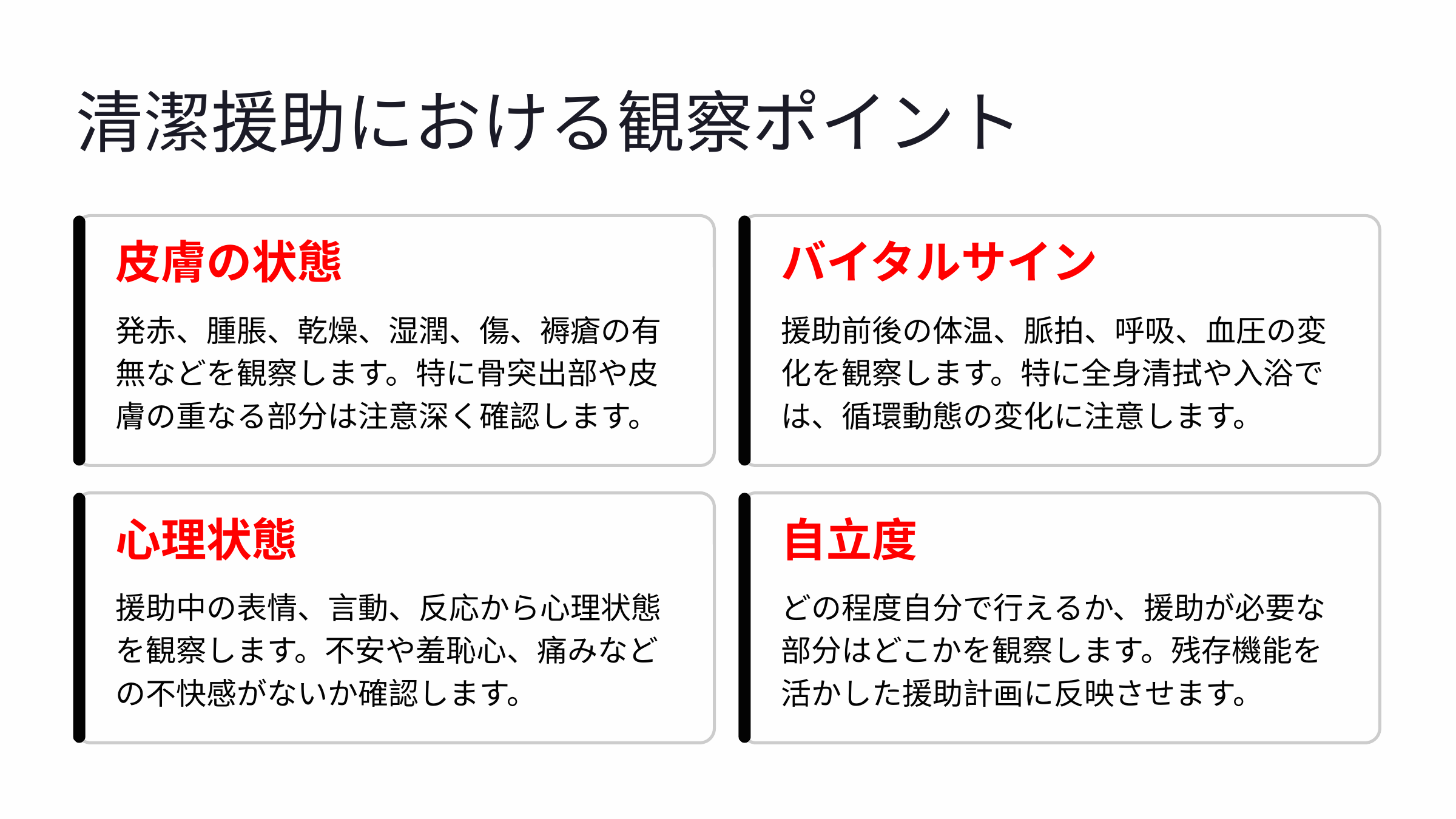

清潔援助における観察ポイント

皮膚の状態
バイタルサイン
発赤、腫脹、乾燥、湿潤、傷、褥瘡の有無などを観察します。特に骨突出部や皮膚の重なる部分は注意深く確認します。
援助前後の体温、脈拍、呼吸、血圧の変化を観察します。特に全身清拭や入浴では、循環動態の変化に注意します。

心理状態
自立度
援助中の表情、言動、反応から心理状態を観察します。不安や羞恥心、痛みなどの不快感がないか確認します。
どの程度自分で行えるか、援助が必要な部分はどこかを観察します。残存機能を活かした援助計画に反映させます。